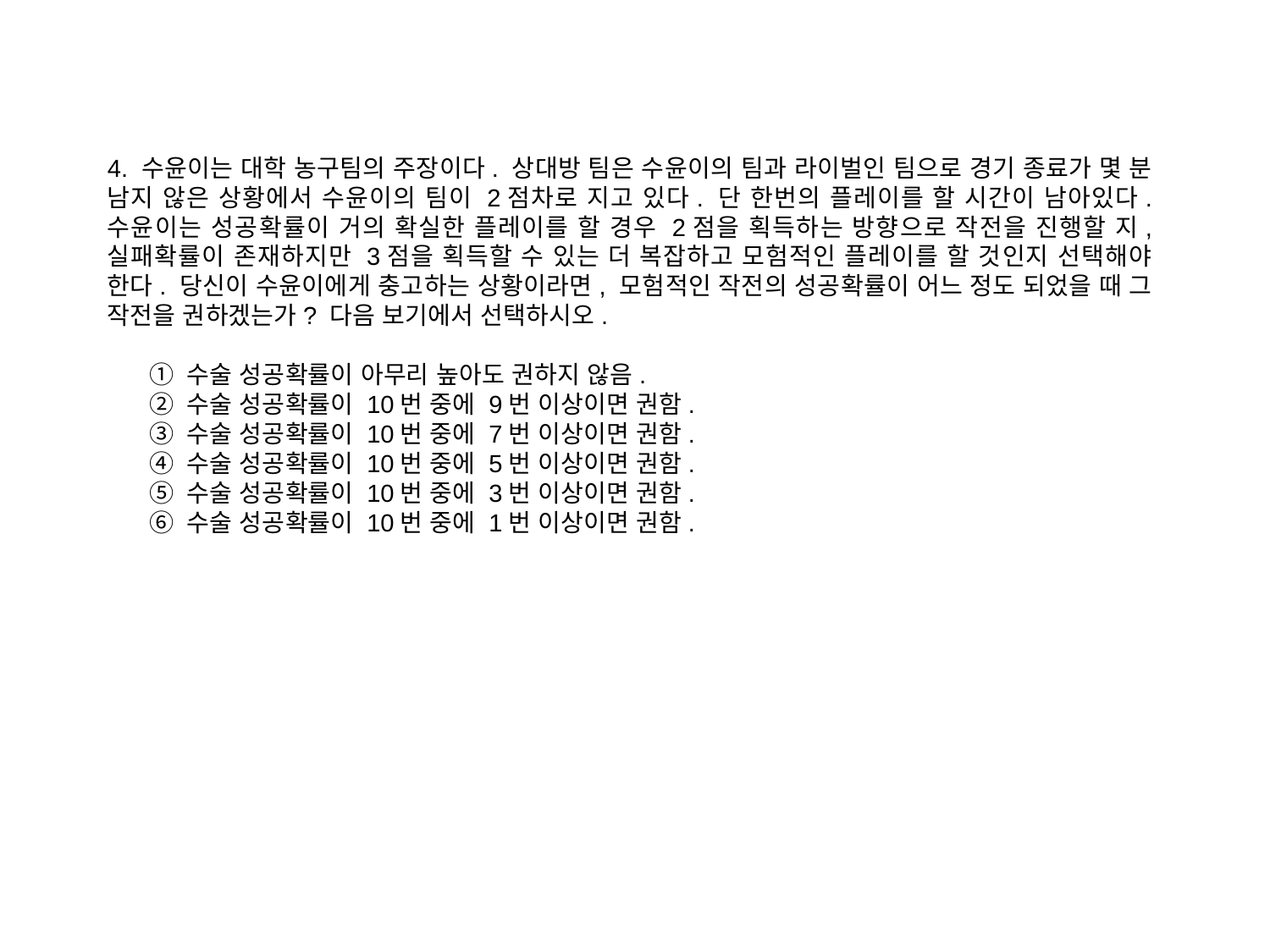

4. 수윤이는 대학 농구팀의 주장이다. 상대방 팀은 수윤이의 팀과 라이벌인 팀으로 경기 종료가 몇 분 남지 않은 상황에서 수윤이의 팀이 2점차로 지고 있다. 단 한번의 플레이를 할 시간이 남아있다. 수윤이는 성공확률이 거의 확실한 플레이를 할 경우 2점을 획득하는 방향으로 작전을 진행할 지, 실패확률이 존재하지만 3점을 획득할 수 있는 더 복잡하고 모험적인 플레이를 할 것인지 선택해야 한다. 당신이 수윤이에게 충고하는 상황이라면, 모험적인 작전의 성공확률이 어느 정도 되었을 때 그 작전을 권하겠는가? 다음 보기에서 선택하시오.

      ① 수술 성공확률이 아무리 높아도 권하지 않음.
      ② 수술 성공확률이 10번 중에 9번 이상이면 권함.
      ③ 수술 성공확률이 10번 중에 7번 이상이면 권함.
      ④ 수술 성공확률이 10번 중에 5번 이상이면 권함.
      ⑤ 수술 성공확률이 10번 중에 3번 이상이면 권함.
      ⑥ 수술 성공확률이 10번 중에 1번 이상이면 권함.